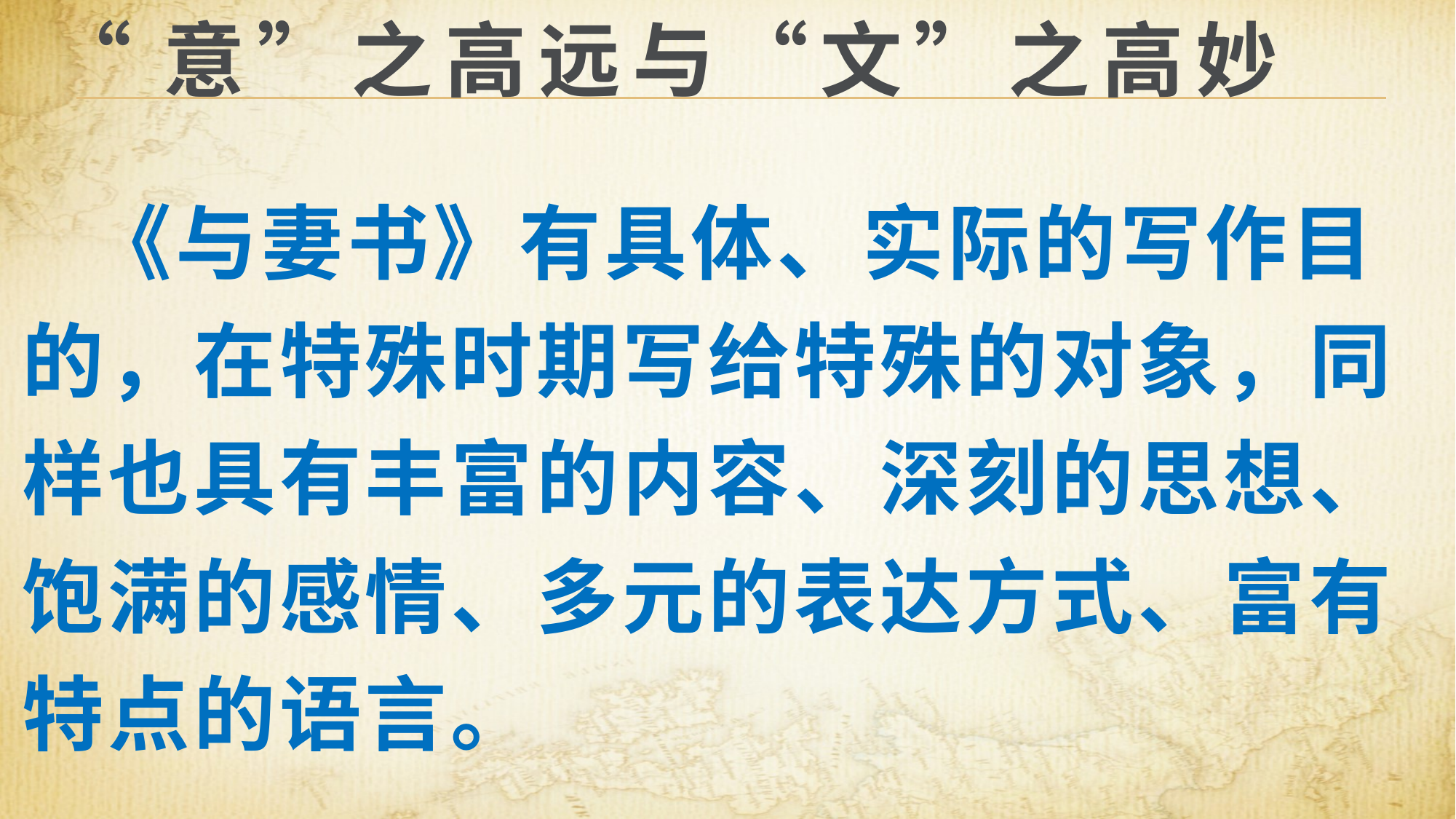

“意”之高远与“文”之高妙
   《与妻书》有具体、实际的写作目的，在特殊时期写给特殊的对象，同样也具有丰富的内容、深刻的思想、饱满的感情、多元的表达方式、富有特点的语言。